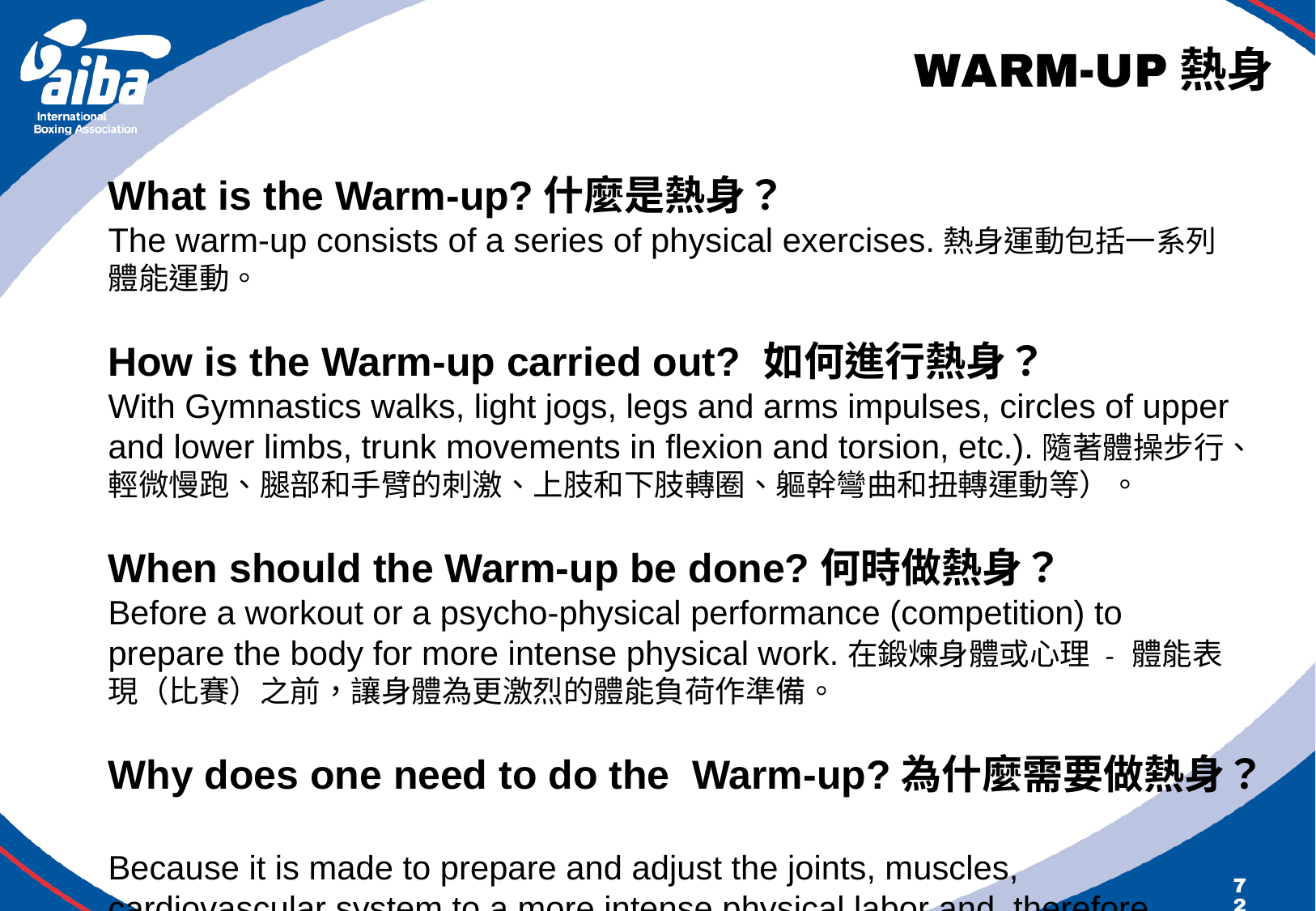

# WARM-UP熱身
What is the Warm-up?什麼是熱身？
The warm-up consists of a series of physical exercises.熱身運動包括一系列體能運動。

How is the Warm-up carried out? 如何進行熱身？
With Gymnastics walks, light jogs, legs and arms impulses, circles of upper and lower limbs, trunk movements in flexion and torsion, etc.).隨著體操步行、輕微慢跑、腿部和手臂的刺激、上肢和下肢轉圈、軀幹彎曲和扭轉運動等）。

When should the Warm-up be done?何時做熱身？
Before a workout or a psycho-physical performance (competition) to prepare the body for more intense physical work.在鍛煉身體或心理 - 體能表現（比賽）之前，讓身體為更激烈的體能負荷作準備。

Why does one need to do the  Warm-up?為什麼需要做熱身？
Because it is made to prepare and adjust the joints, muscles, cardiovascular system to a more intense physical labor and, therefore, prevent injuries and accidents.因為是為了準備和調整關節、肌肉、心血管系統適應更強烈的體能負荷，因此才能防止傷害和事故。
72